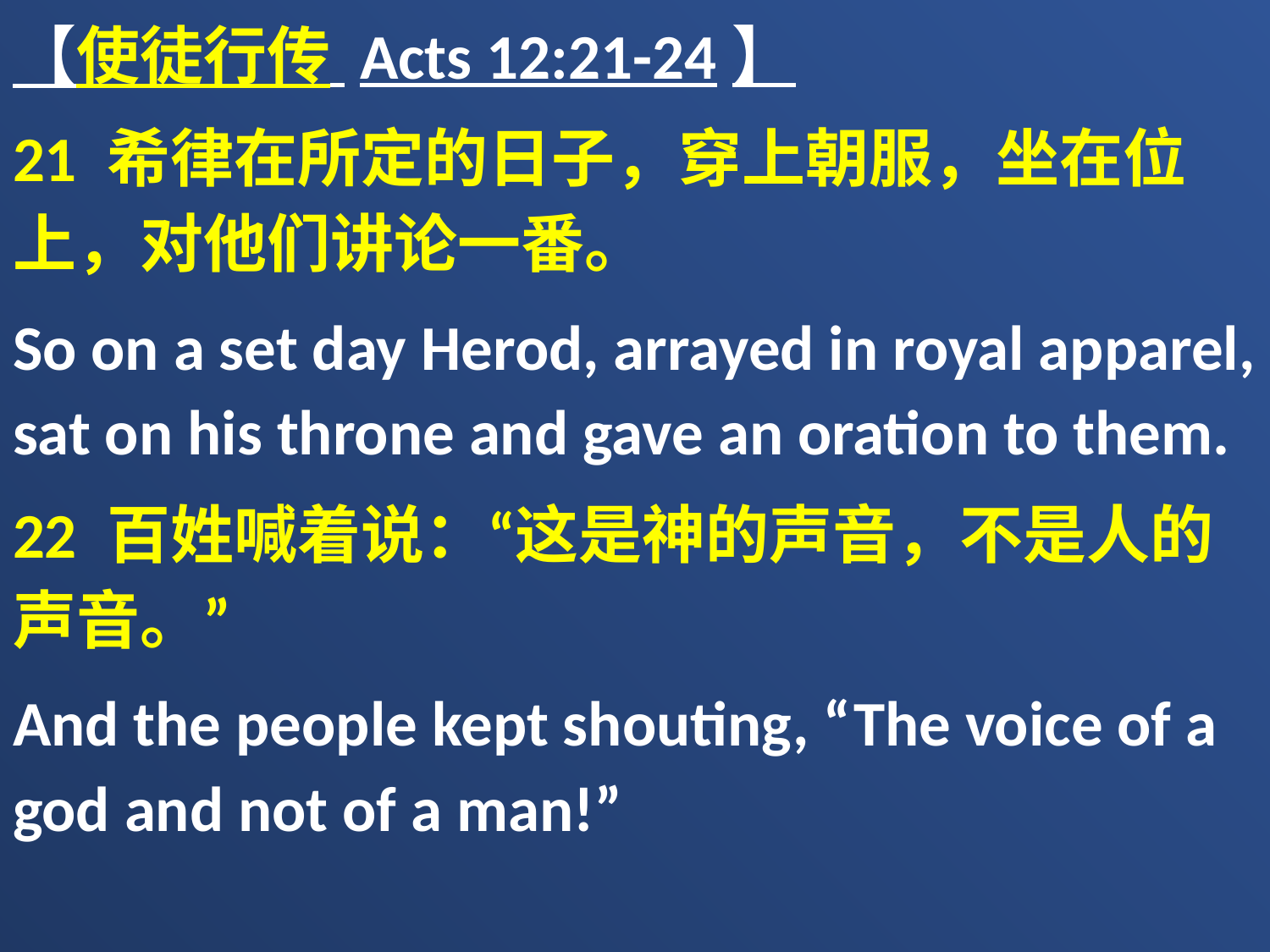

【使徒行传 Acts 12:21-24】
21 希律在所定的日子，穿上朝服，坐在位上，对他们讲论一番。
So on a set day Herod, arrayed in royal apparel, sat on his throne and gave an oration to them.
22 百姓喊着说：“这是神的声音，不是人的声音。”
And the people kept shouting, “The voice of a god and not of a man!”